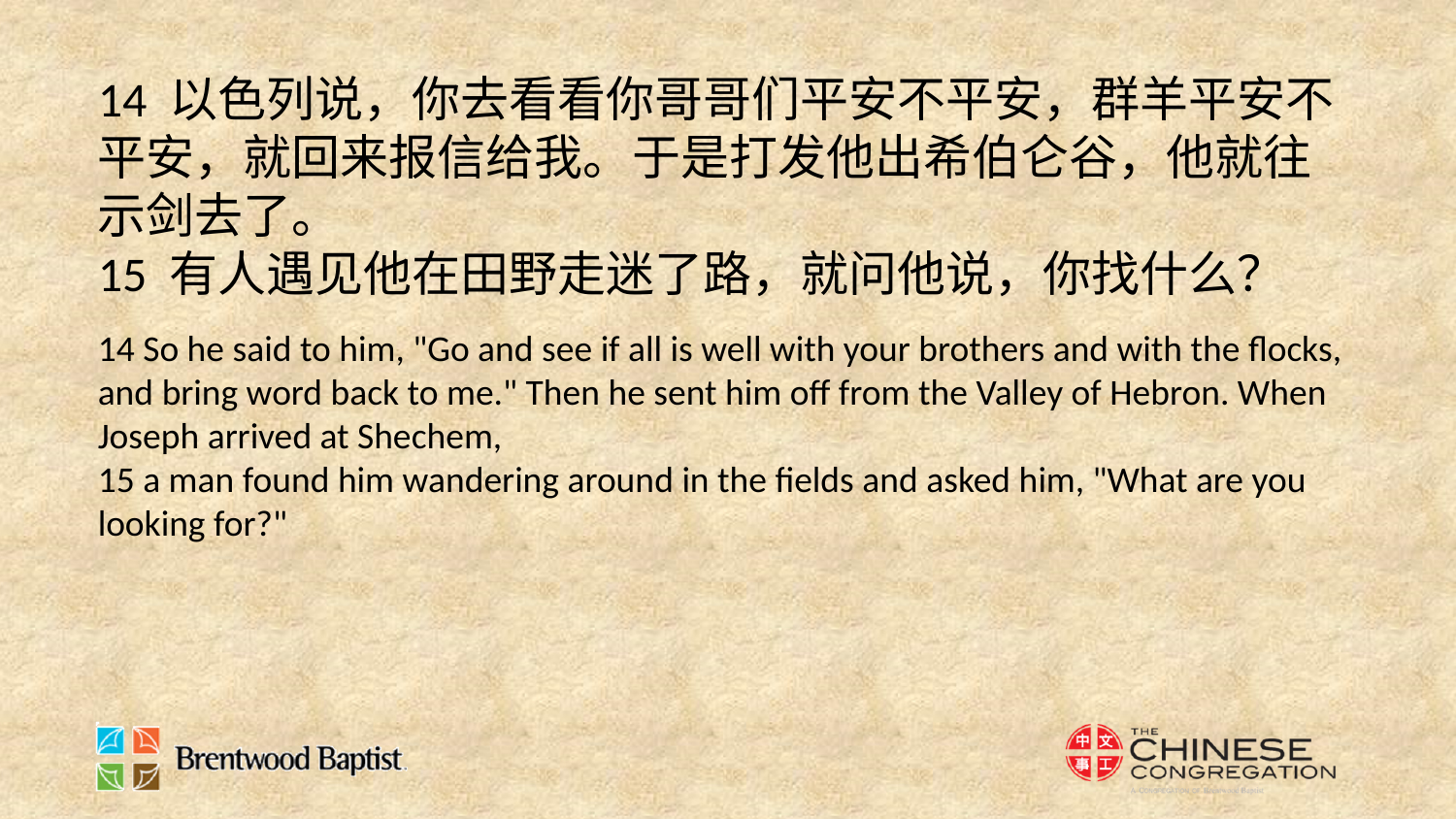

14 以色列说，你去看看你哥哥们平安不平安，群羊平安不平安，就回来报信给我。于是打发他出希伯仑谷，他就往示剑去了。
15 有人遇见他在田野走迷了路，就问他说，你找什么？

14 So he said to him, "Go and see if all is well with your brothers and with the flocks, and bring word back to me." Then he sent him off from the Valley of Hebron. When Joseph arrived at Shechem,
15 a man found him wandering around in the fields and asked him, "What are you looking for?"